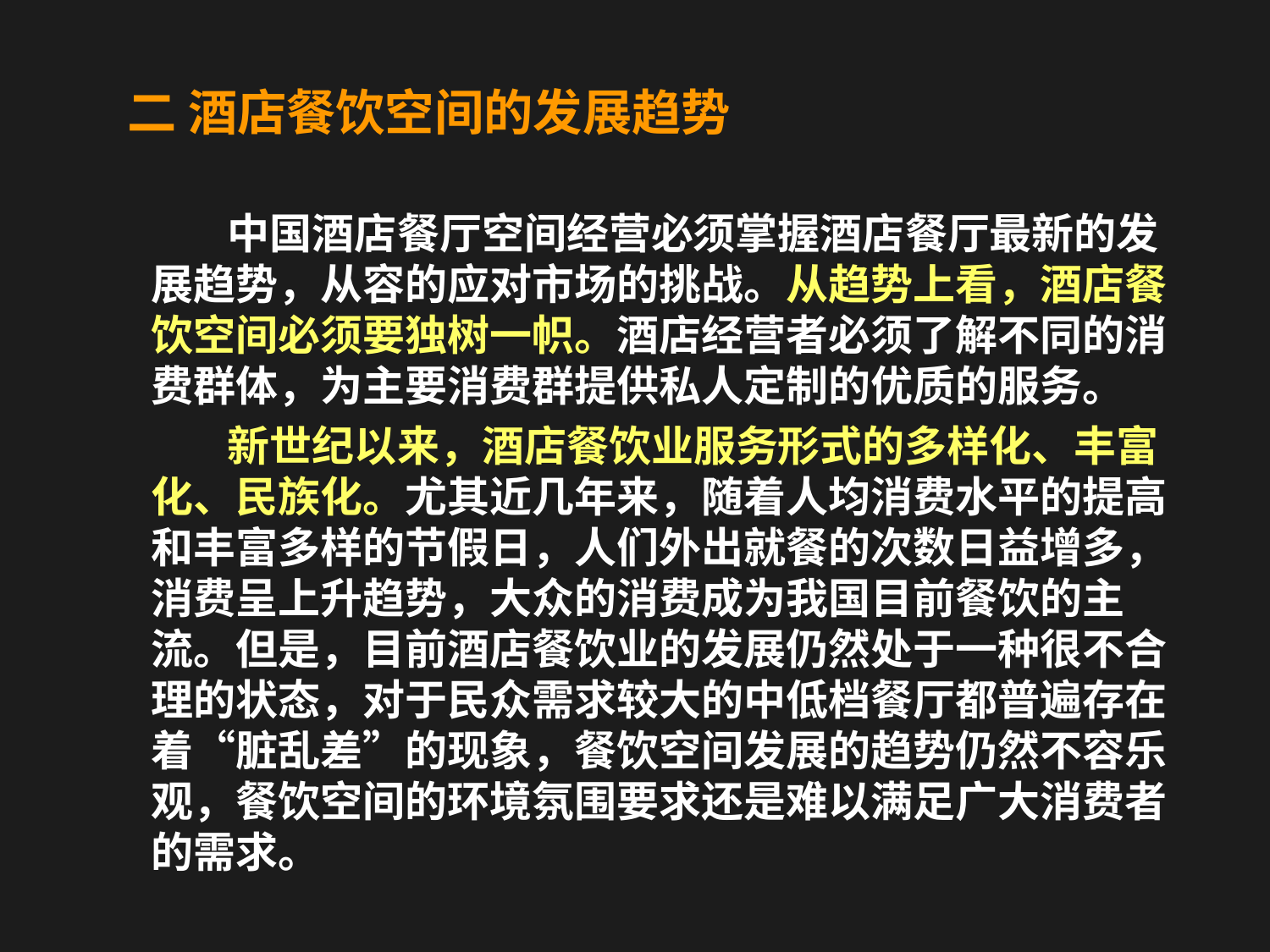

# 二 酒店餐饮空间的发展趋势
            中国酒店餐厅空间经营必须掌握酒店餐厅最新的发展趋势，从容的应对市场的挑战。从趋势上看，酒店餐饮空间必须要独树一帜。酒店经营者必须了解不同的消费群体，为主要消费群提供私人定制的优质的服务。
            新世纪以来，酒店餐饮业服务形式的多样化、丰富化、民族化。尤其近几年来，随着人均消费水平的提高和丰富多样的节假日，人们外出就餐的次数日益增多，消费呈上升趋势，大众的消费成为我国目前餐饮的主流。但是，目前酒店餐饮业的发展仍然处于一种很不合理的状态，对于民众需求较大的中低档餐厅都普遍存在着“脏乱差”的现象，餐饮空间发展的趋势仍然不容乐观，餐饮空间的环境氛围要求还是难以满足广大消费者的需求。
175